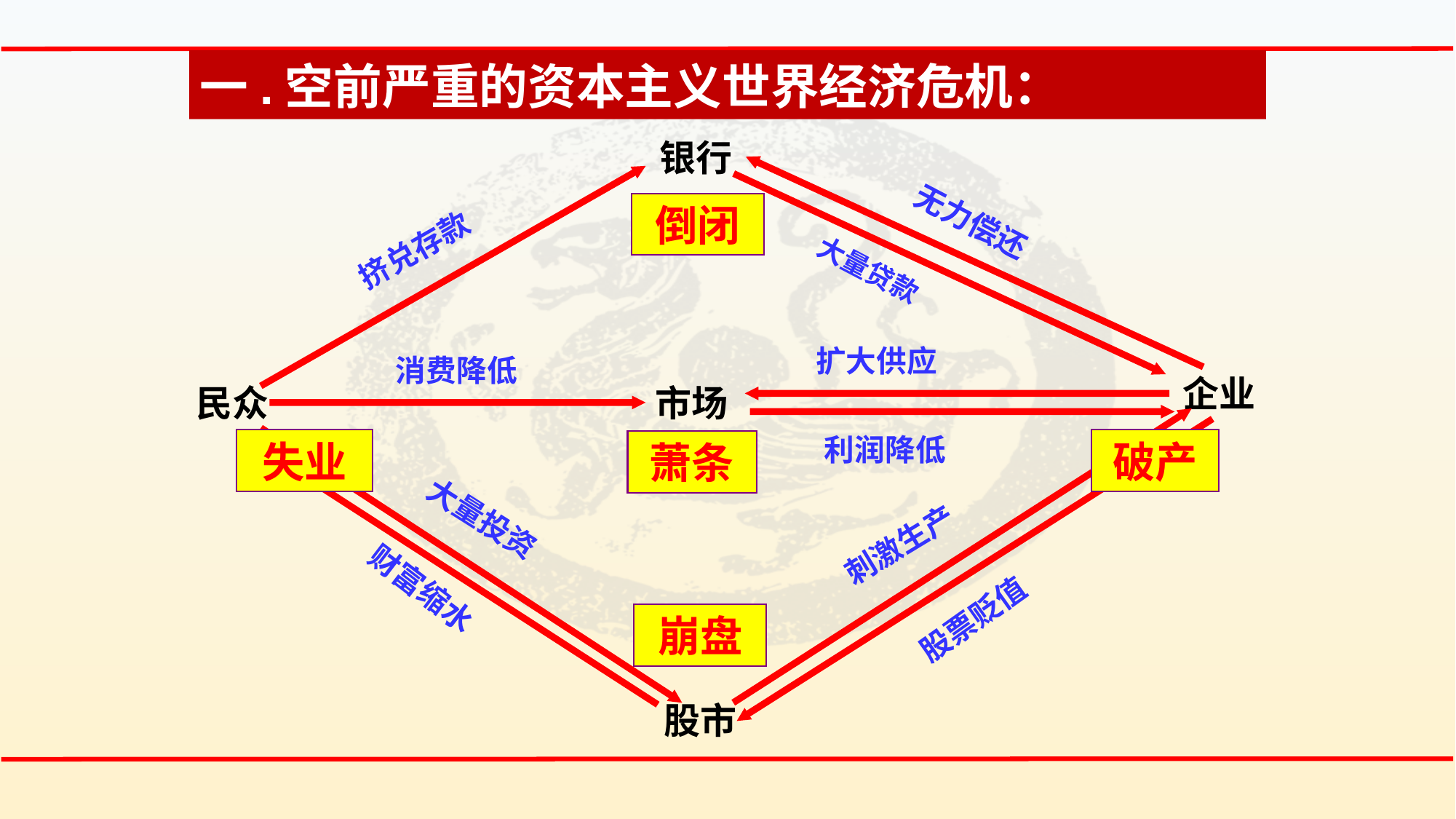

一.空前严重的资本主义世界经济危机：
银行

倒闭
无力偿还
挤兑存款
大量贷款
扩大供应
消费降低
企业
民众
市场

利润降低
失业

破产
萧条

大量投资
刺激生产
财富缩水
股票贬值
崩盘
股市